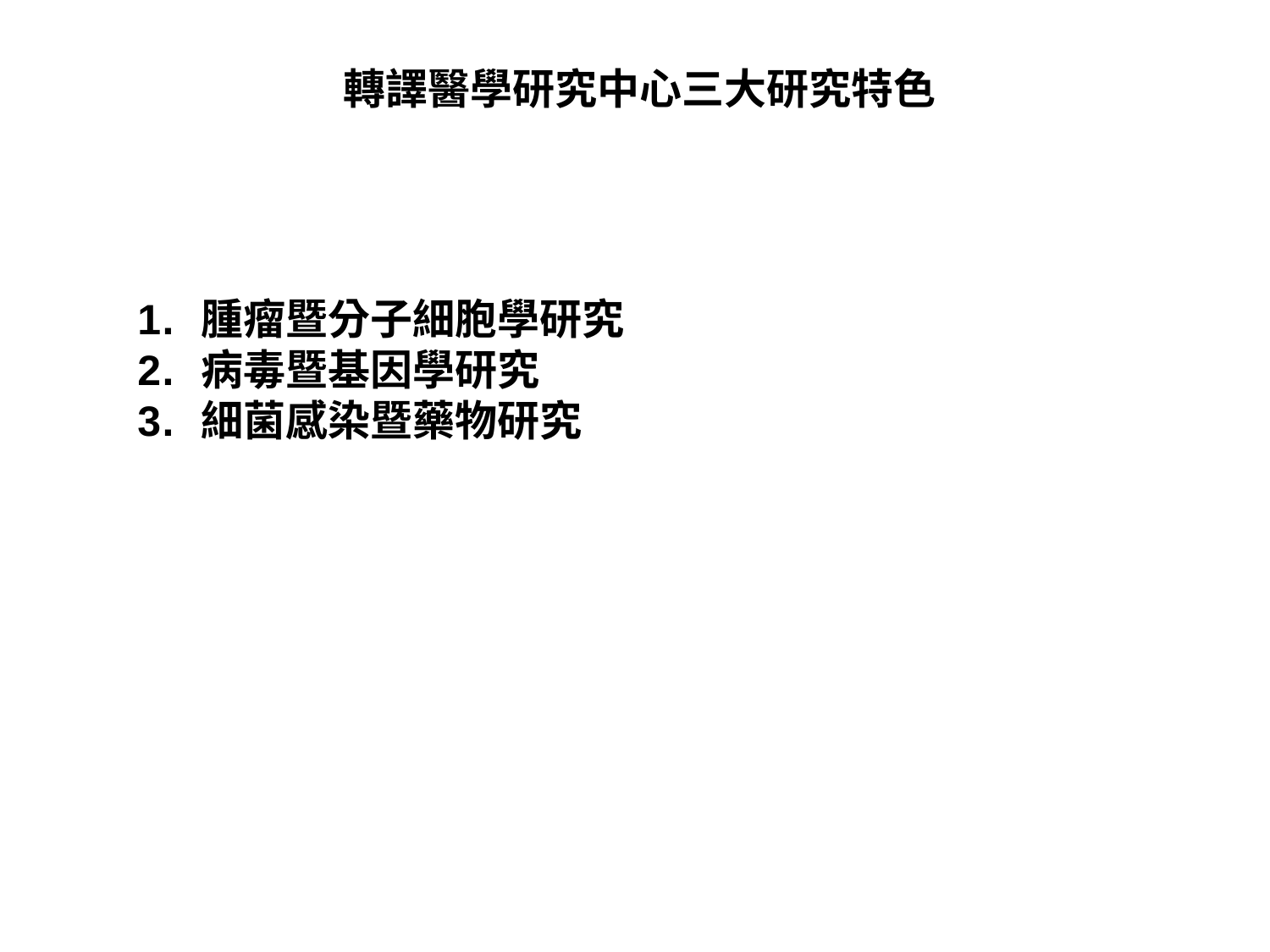

轉譯醫學研究中心三大研究特色
腫瘤暨分子細胞學研究
病毒暨基因學研究
細菌感染暨藥物研究